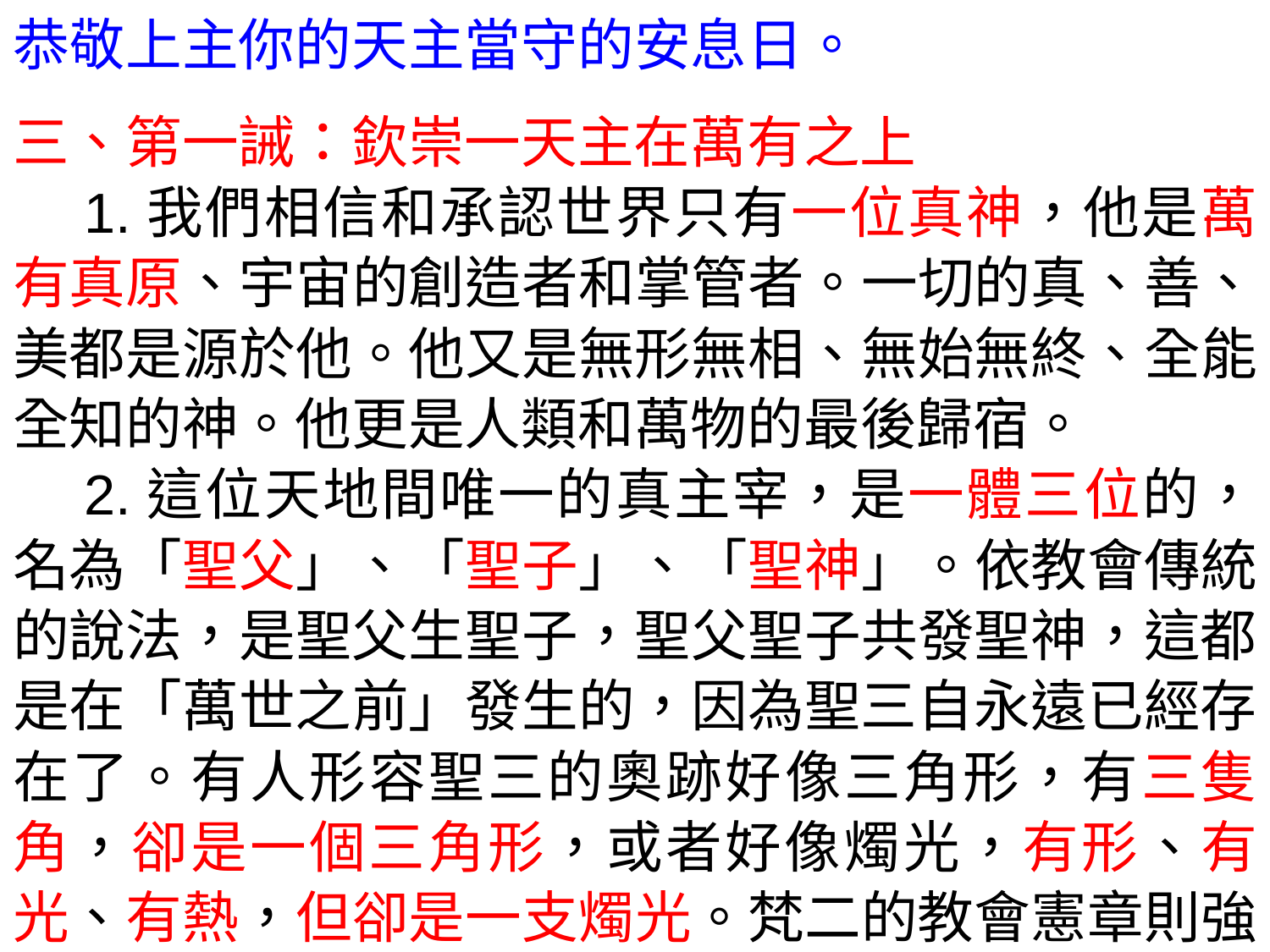

恭敬上主你的天主當守的安息日。
三、第一誡：欽崇一天主在萬有之上
  1.我們相信和承認世界只有一位真神，他是萬有真原、宇宙的創造者和掌管者。一切的真、善、美都是源於他。他又是無形無相、無始無終、全能全知的神。他更是人類和萬物的最後歸宿。
  2.這位天地間唯一的真主宰，是一體三位的，名為「聖父」、「聖子」、「聖神」。依教會傳統的說法，是聖父生聖子，聖父聖子共發聖神，這都是在「萬世之前」發生的，因為聖三自永遠已經存在了。有人形容聖三的奧跡好像三角形，有三隻角，卻是一個三角形，或者好像燭光，有形、有光、有熱，但卻是一支燭光。梵二的教會憲章則強調